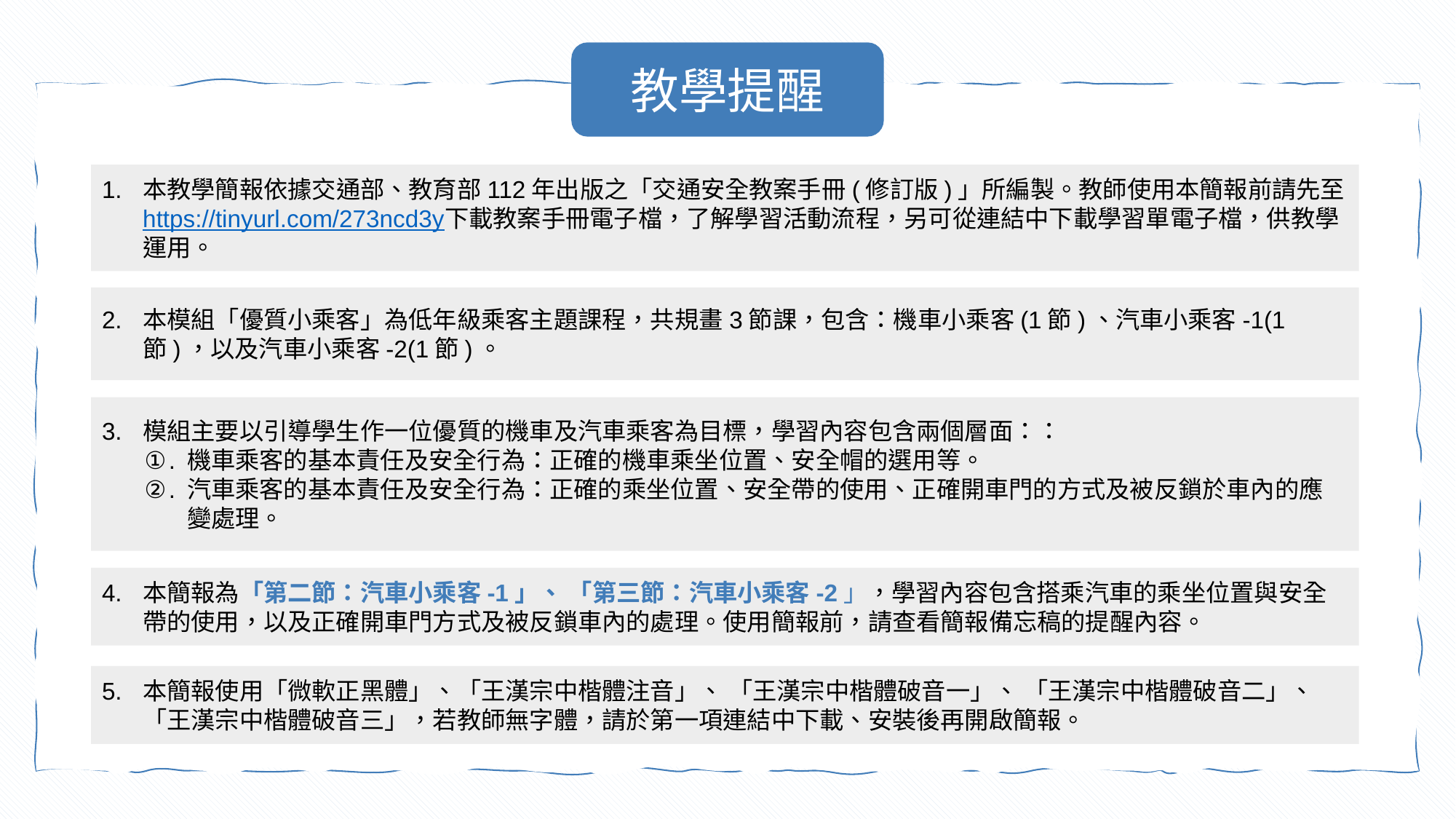

教學提醒

本教學簡報依據交通部、教育部112年出版之「交通安全教案手冊(修訂版)」所編製。教師使用本簡報前請先至https://tinyurl.com/273ncd3y下載教案手冊電子檔，了解學習活動流程，另可從連結中下載學習單電子檔，供教學運用。
本模組「優質小乘客」為低年級乘客主題課程，共規畫3節課，包含：機車小乘客(1節)、汽車小乘客-1(1節)，以及汽車小乘客-2(1節)。
模組主要以引導學生作一位優質的機車及汽車乘客為目標，學習內容包含兩個層面：：
機車乘客的基本責任及安全行為：正確的機車乘坐位置、安全帽的選用等。
汽車乘客的基本責任及安全行為：正確的乘坐位置、安全帶的使用、正確開車門的方式及被反鎖於車內的應變處理。
本簡報為「第二節：汽車小乘客-1」、 「第三節：汽車小乘客-2」，學習內容包含搭乘汽車的乘坐位置與安全帶的使用，以及正確開車門方式及被反鎖車內的處理。使用簡報前，請查看簡報備忘稿的提醒內容。
本簡報使用「微軟正黑體」、「王漢宗中楷體注音」、 「王漢宗中楷體破音一」、 「王漢宗中楷體破音二」、 「王漢宗中楷體破音三」，若教師無字體，請於第一項連結中下載、安裝後再開啟簡報。